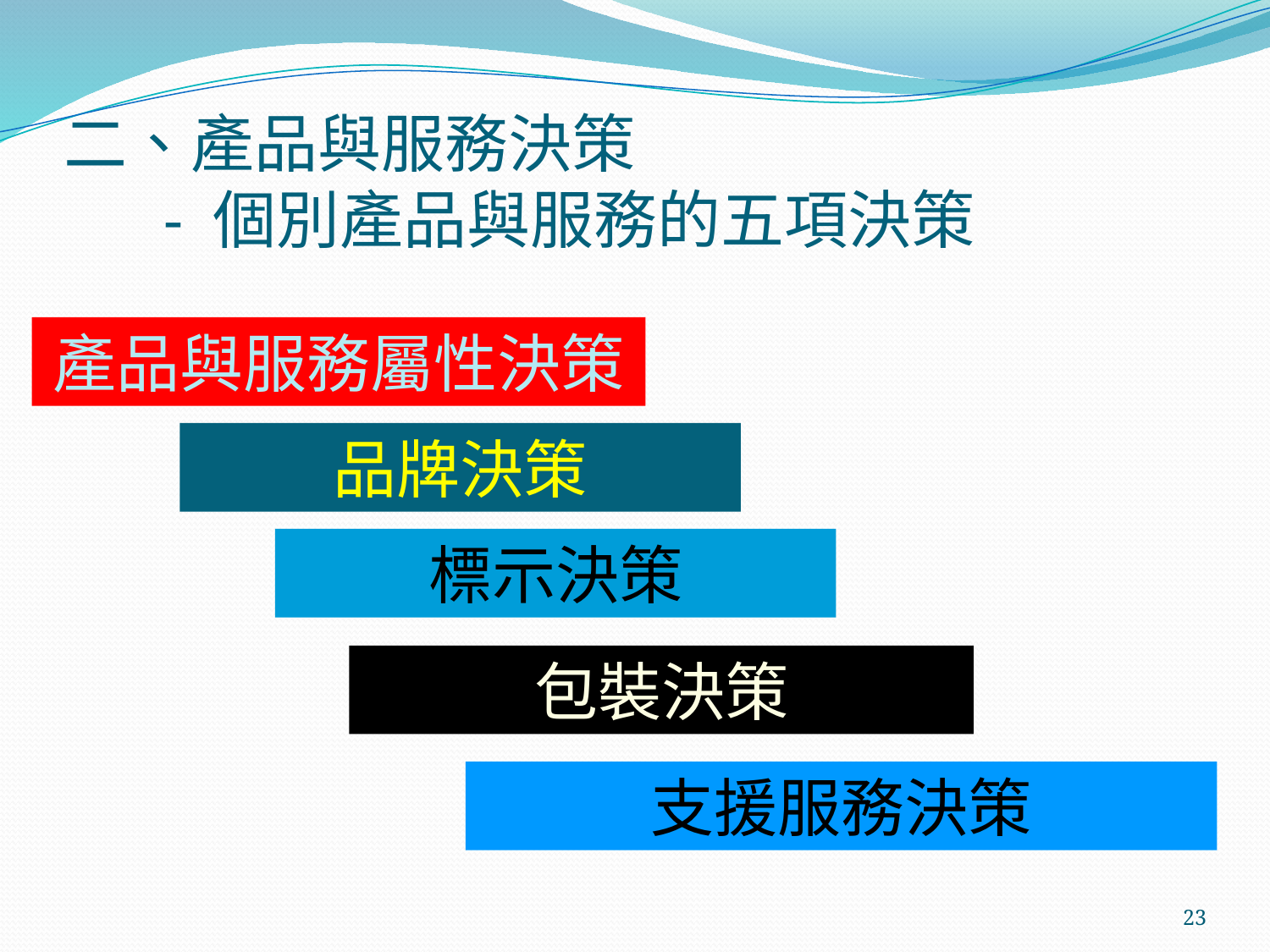

# 二、產品與服務決策 - 個別產品與服務的五項決策
產品與服務屬性決策
品牌決策
標示決策
包裝決策
支援服務決策
23